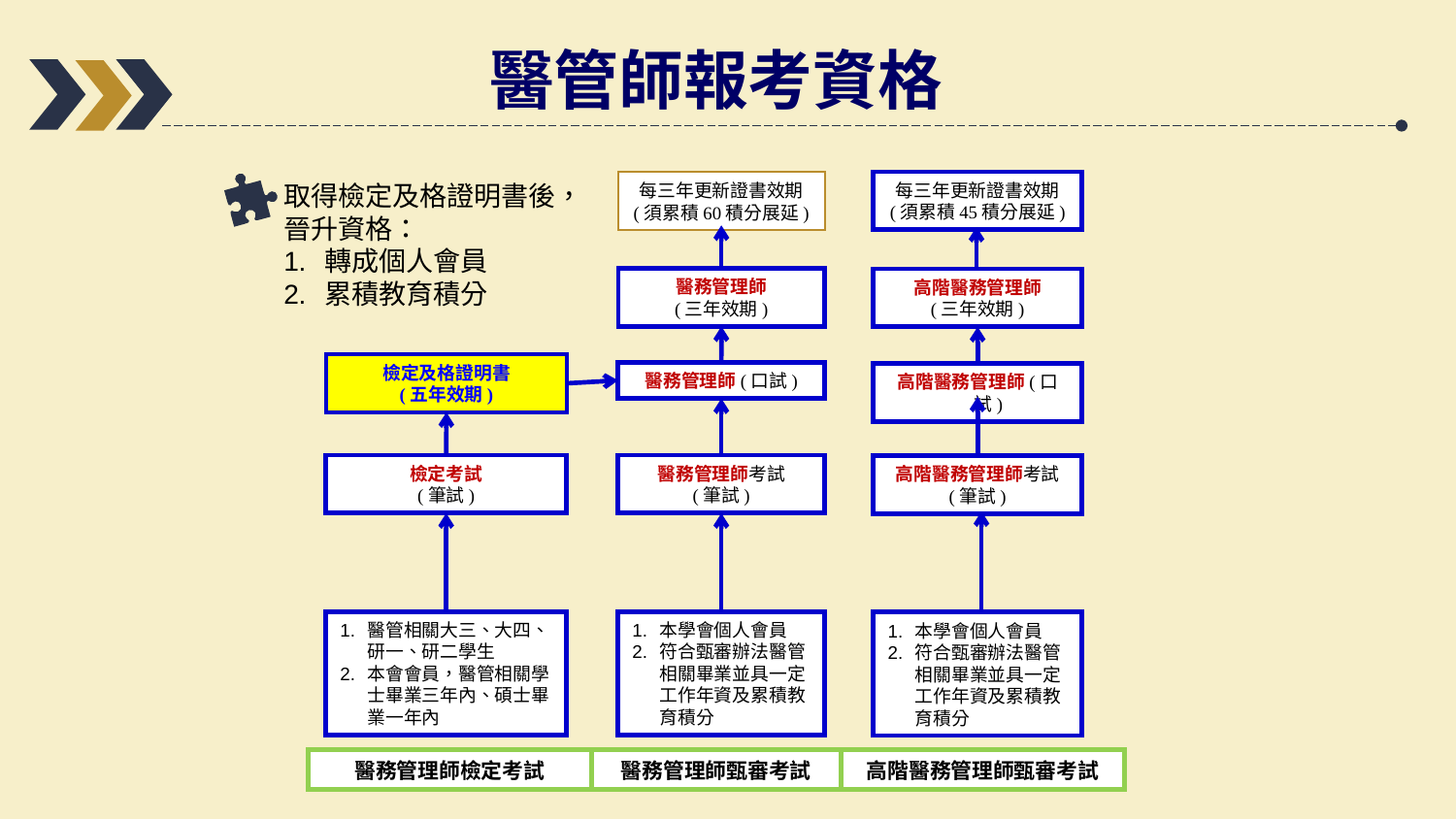

醫管師報考資格

取得檢定及格證明書後，晉升資格：
轉成個人會員
累積教育積分
每三年更新證書效期
(須累積60積分展延)
醫務管理師
(三年效期)
檢定及格證明書
(五年效期)
醫務管理師(口試)
檢定考試
(筆試)
醫務管理師考試
(筆試)
醫管相關大三、大四、研一、研二學生
本會會員，醫管相關學士畢業三年內、碩士畢業一年內
本學會個人會員
符合甄審辦法醫管相關畢業並具一定工作年資及累積教育積分
每三年更新證書效期
(須累積45積分展延)
高階醫務管理師
(三年效期)
高階醫務管理師(口試)
高階醫務管理師考試
(筆試)
本學會個人會員
符合甄審辦法醫管相關畢業並具一定工作年資及累積教育積分
醫務管理師檢定考試
醫務管理師甄審考試
高階醫務管理師甄審考試